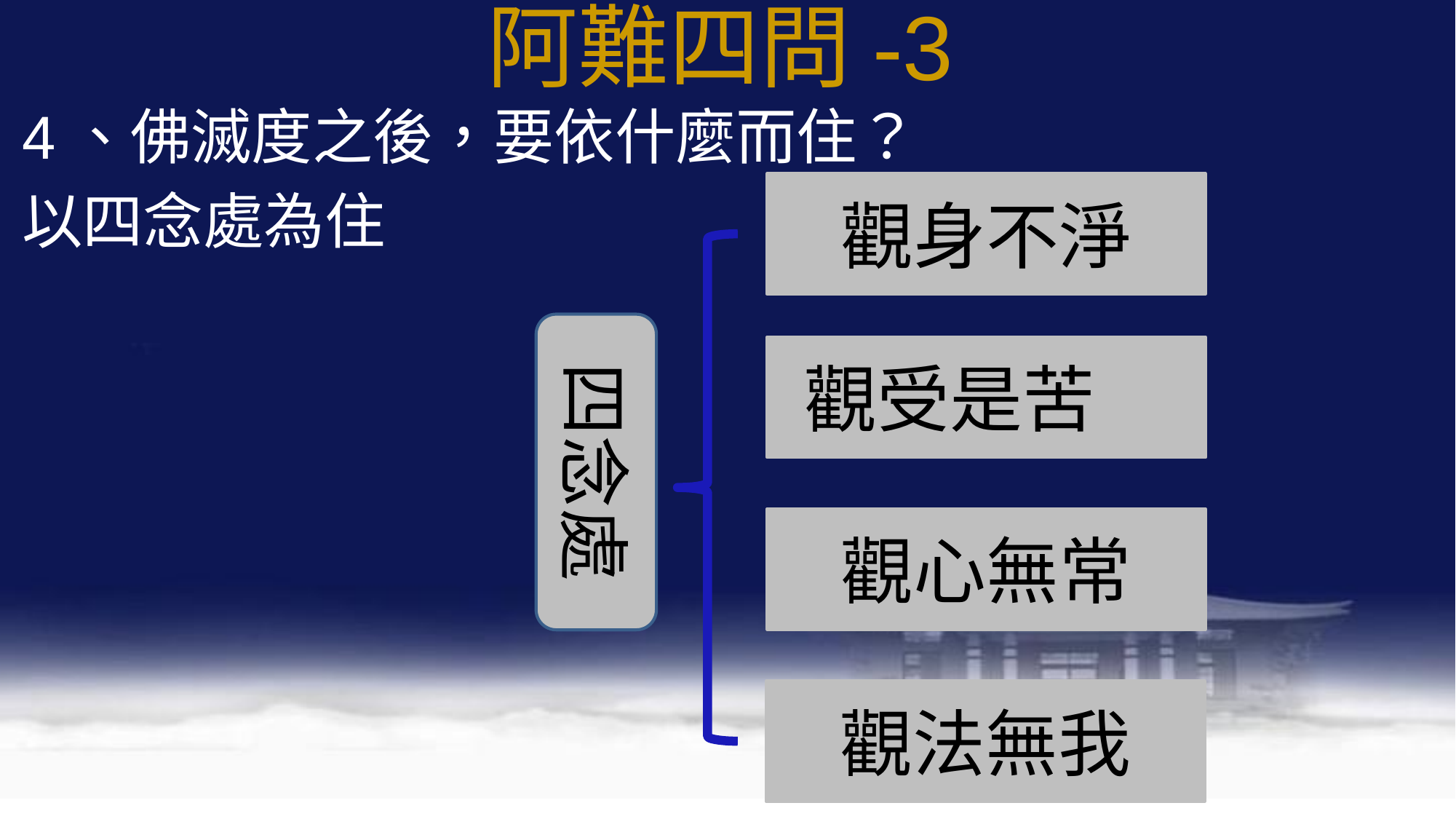

# 阿難四問-3
4、佛滅度之後，要依什麼而住？
以四念處為住
觀身不淨

四念處
觀受是苦
觀心無常
觀法無我